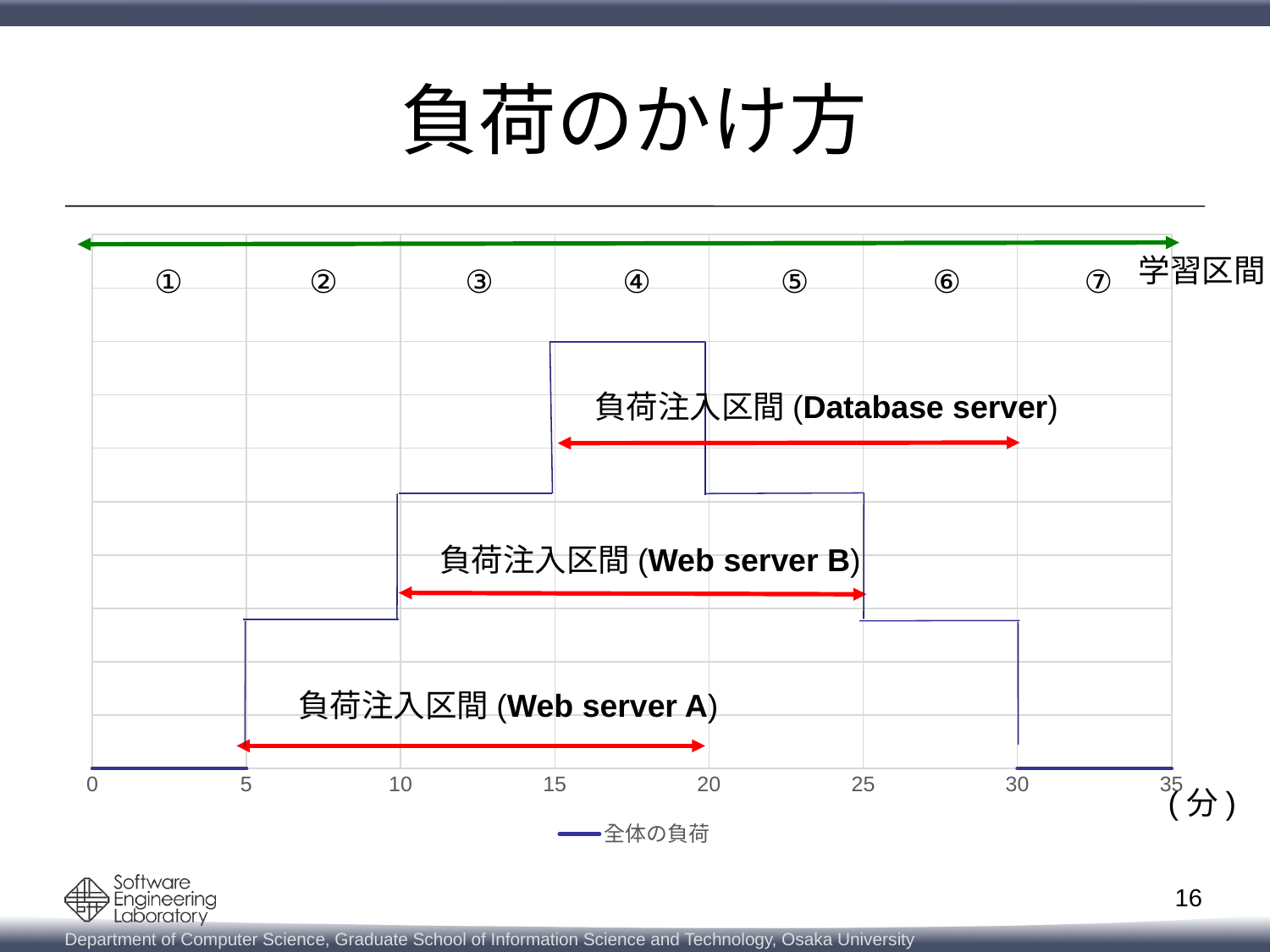

# 負荷のかけ方

### Chart

| Category | 全体の負荷 |
|---|---|
| 0 | 0.0 |
| 5 | 0.0 |
| 10 | None |
| 15 | None |
| 20 | None |
| 25 | None |
| 30 | 0.0 |
| 35 | 0.0 |
学習区間
①
②
③
④
⑤
⑦
⑥
負荷注入区間(Database server)
負荷注入区間(Web server B)
負荷注入区間(Web server A)
(分)
16